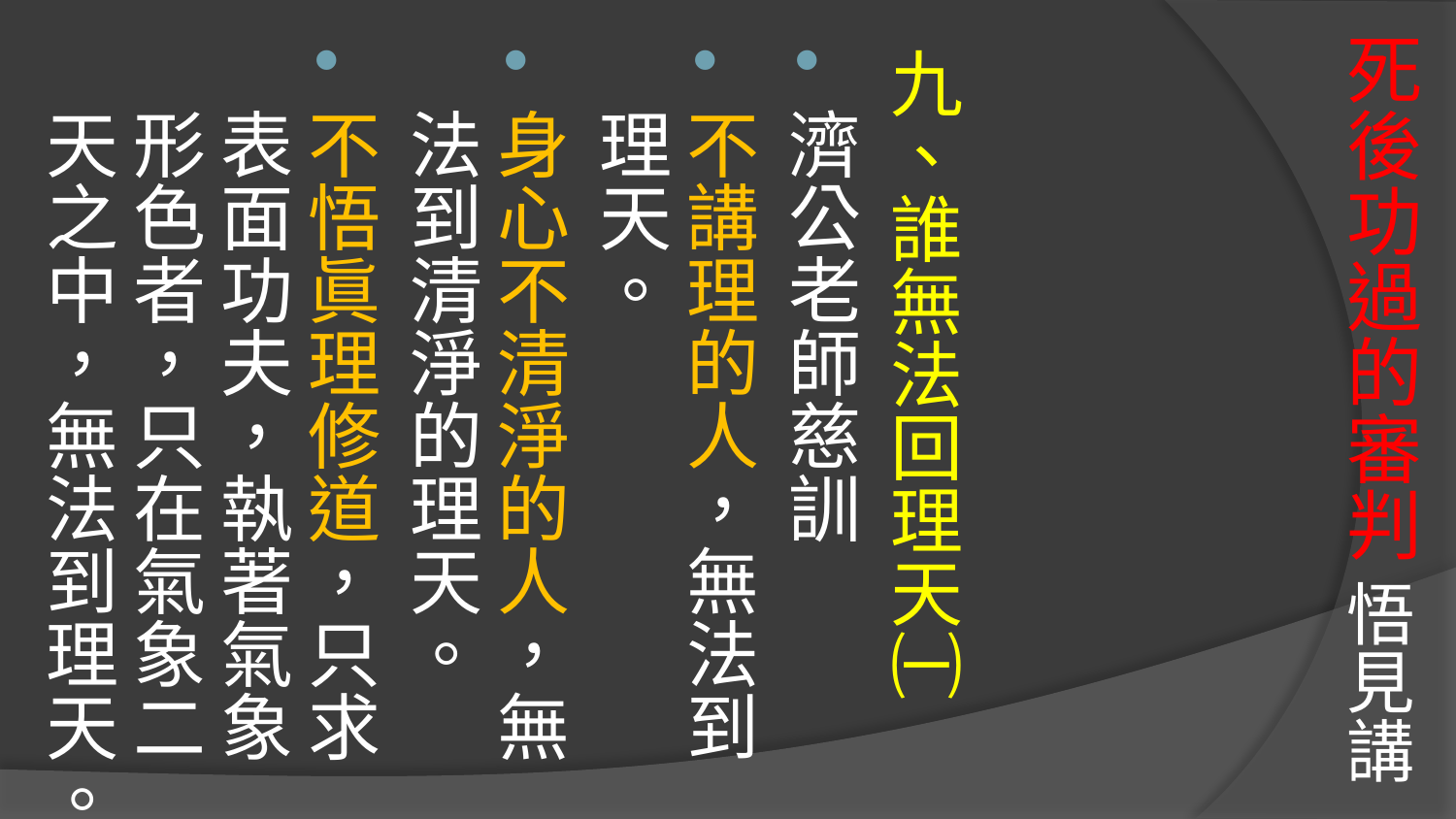

# 死後功過的審判 悟見講
九、誰無法回理天㈠
濟公老師慈訓
不講理的人，無法到理天。
身心不清淨的人，無法到清淨的理天。
不悟眞理修道，只求表面功夫，執著氣象形色者，只在氣象二天之中，無法到理天。